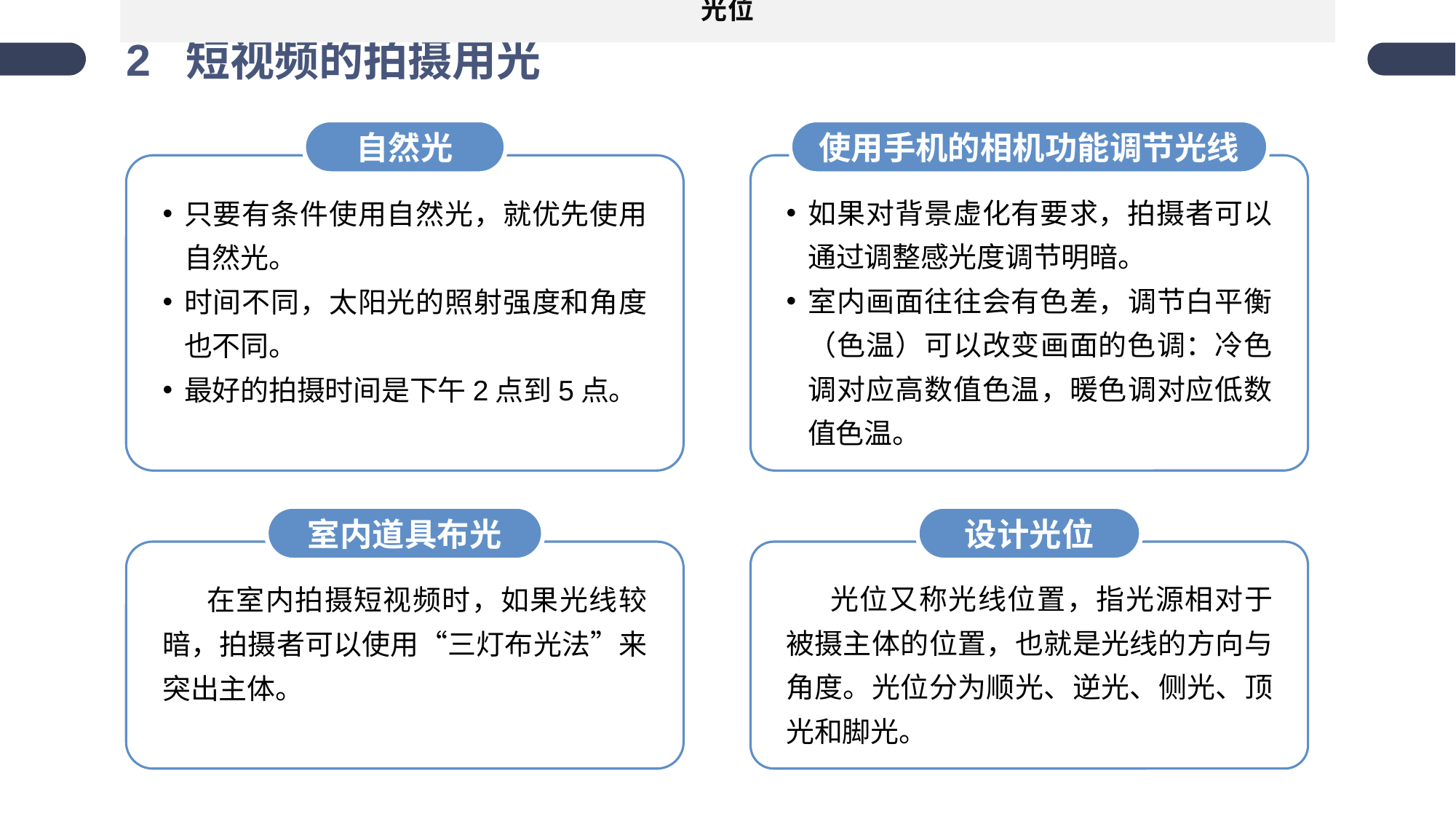

光位
2  短视频的拍摄用光

自然光
只要有条件使用自然光，就优先使用自然光。
时间不同，太阳光的照射强度和角度也不同。
最好的拍摄时间是下午2点到5点。
使用手机的相机功能调节光线
如果对背景虚化有要求，拍摄者可以通过调整感光度调节明暗。
室内画面往往会有色差，调节白平衡（色温）可以改变画面的色调：冷色调对应高数值色温，暖色调对应低数值色温。
室内道具布光
在室内拍摄短视频时，如果光线较暗，拍摄者可以使用“三灯布光法”来突出主体。
设计光位
光位又称光线位置，指光源相对于被摄主体的位置，也就是光线的方向与角度。光位分为顺光、逆光、侧光、顶光和脚光。